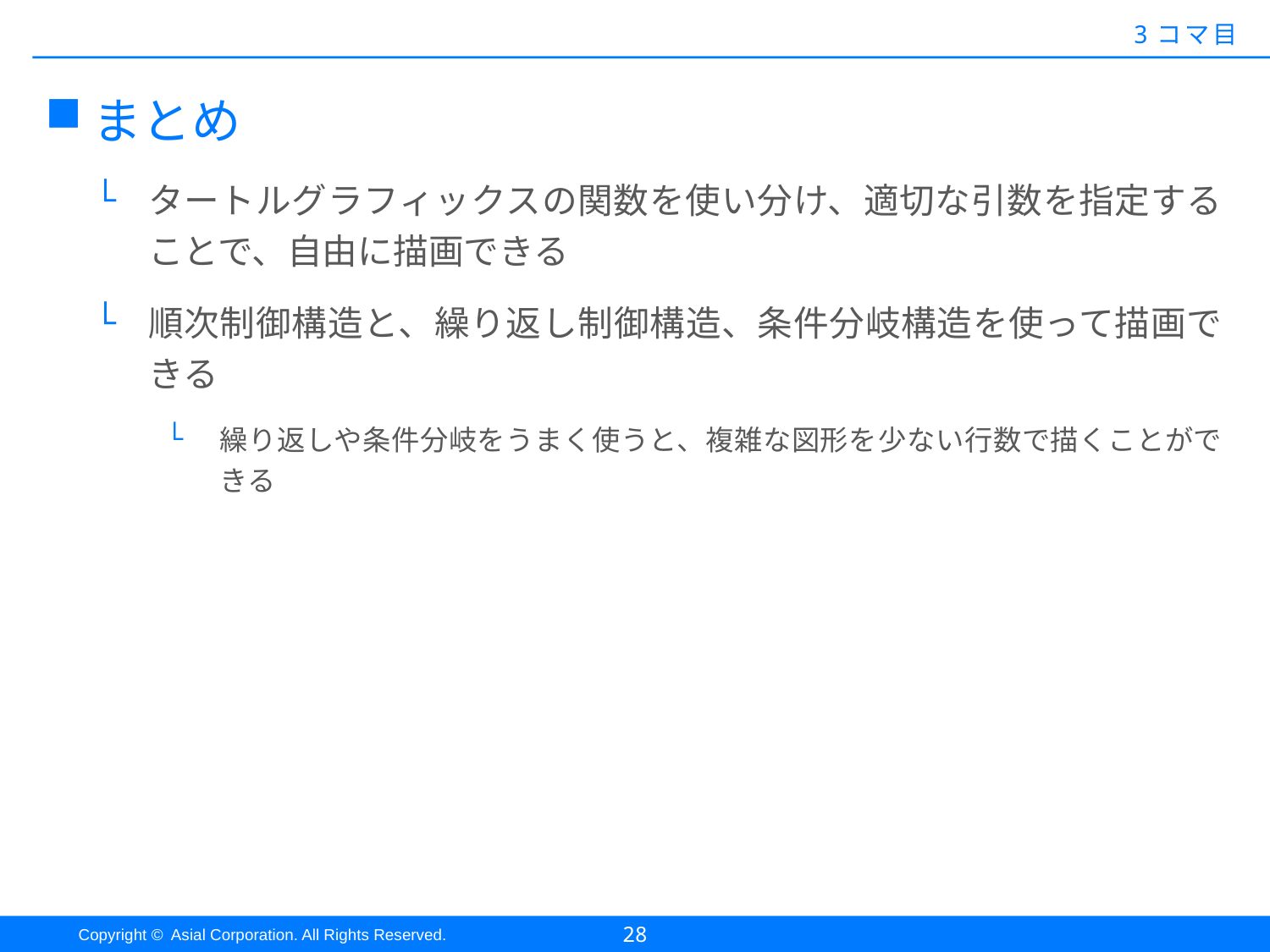

#
3コマ目
まとめ
タートルグラフィックスの関数を使い分け、適切な引数を指定することで、自由に描画できる
順次制御構造と、繰り返し制御構造、条件分岐構造を使って描画できる
繰り返しや条件分岐をうまく使うと、複雑な図形を少ない行数で描くことができる
28